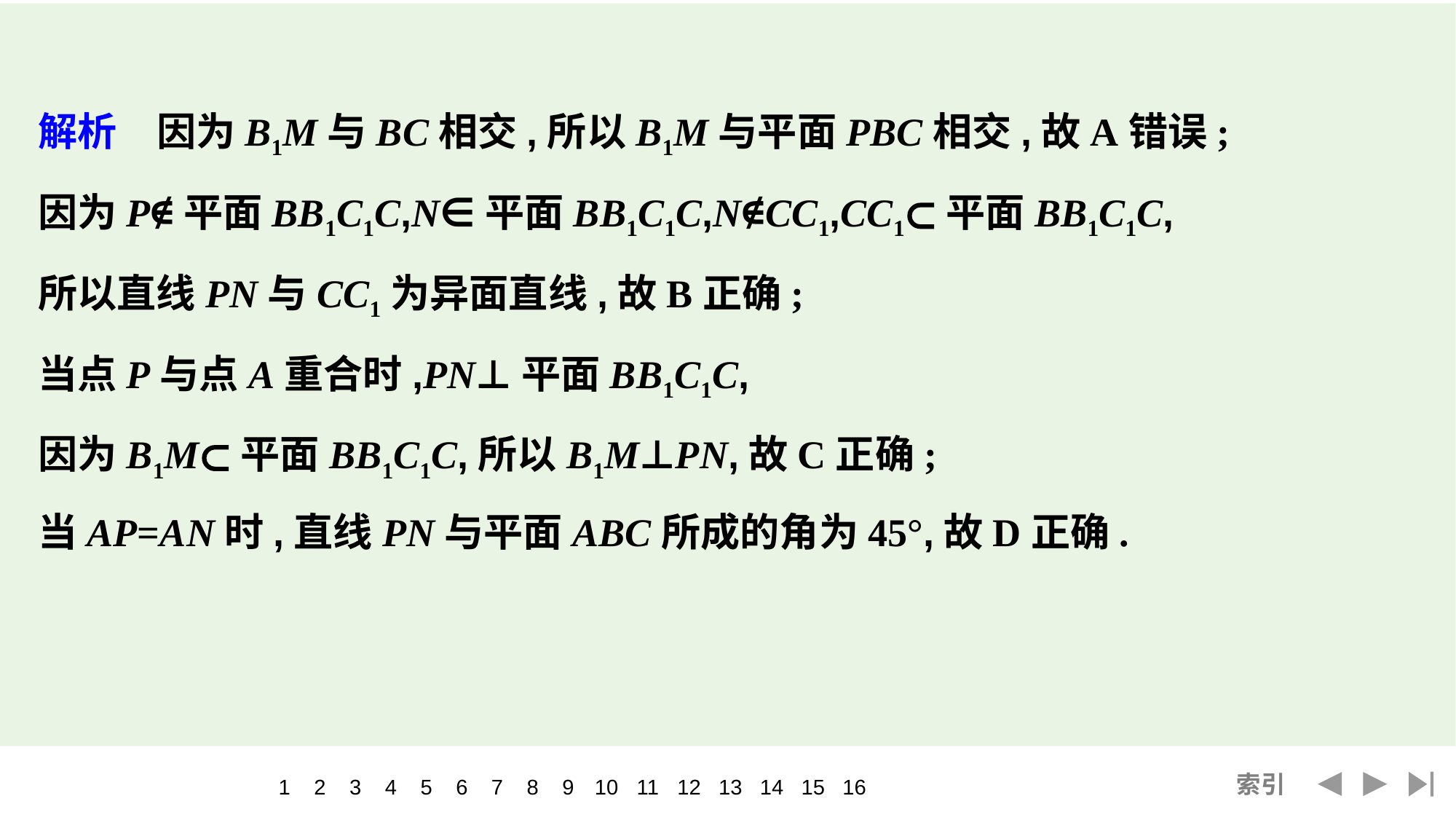

解析　因为B1M与BC相交,所以B1M与平面PBC相交,故A错误;
因为P∉平面BB1C1C,N∈平面BB1C1C,N∉CC1,CC1⊂平面BB1C1C,
所以直线PN与CC1为异面直线,故B正确;
当点P与点A重合时,PN⊥平面BB1C1C,
因为B1M⊂平面BB1C1C,所以B1M⊥PN,故C正确;
当AP=AN时,直线PN与平面ABC所成的角为45°,故D正确.